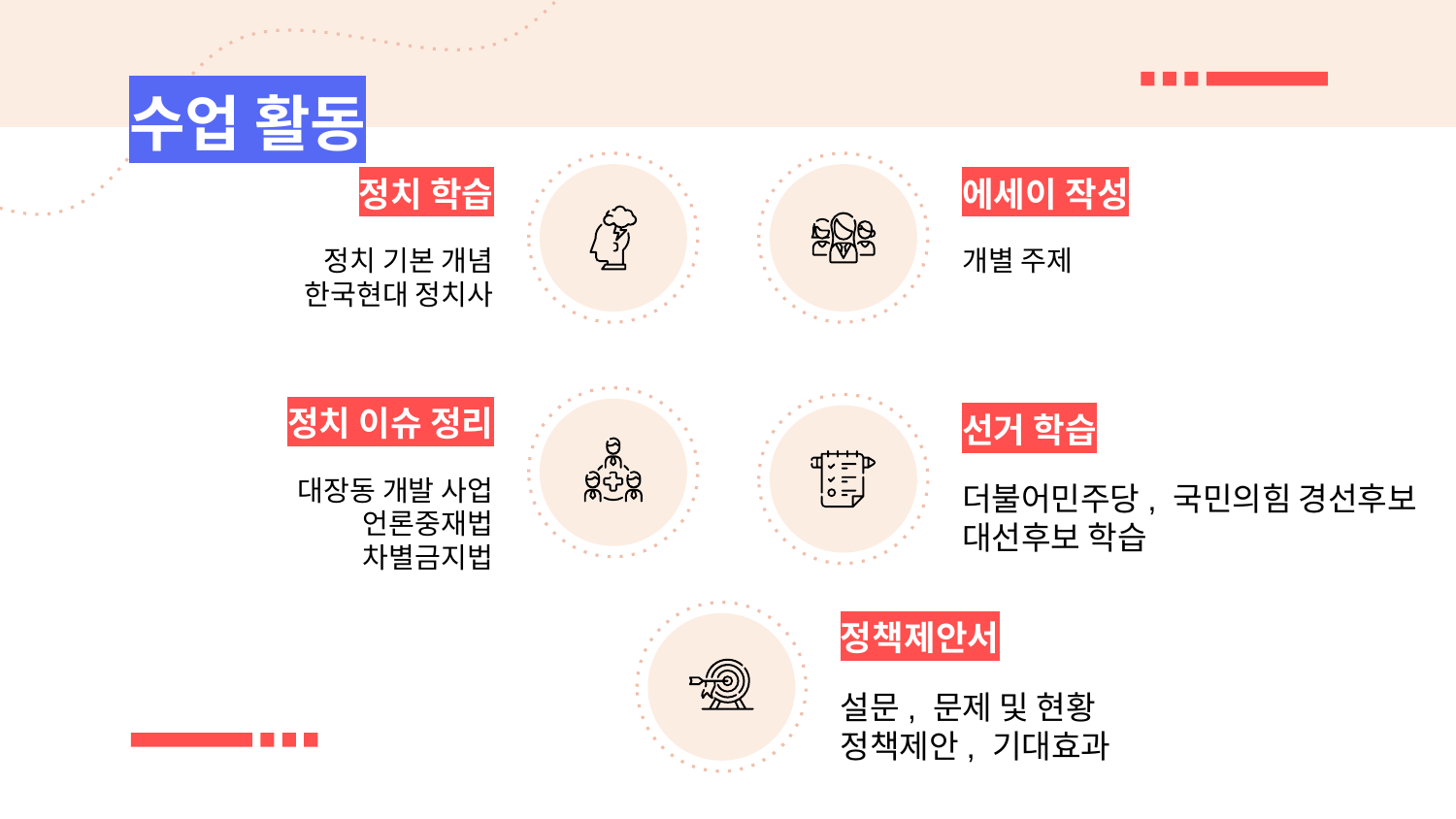

# 수업 활동

정치 학습
에세이 작성

정치 기본 개념
한국현대 정치사
개별 주제
정치 이슈 정리

선거 학습

대장동 개발 사업
언론중재법
차별금지법
더불어민주당, 국민의힘 경선후보
대선후보 학습

정책제안서

설문, 문제 및 현황
정책제안, 기대효과